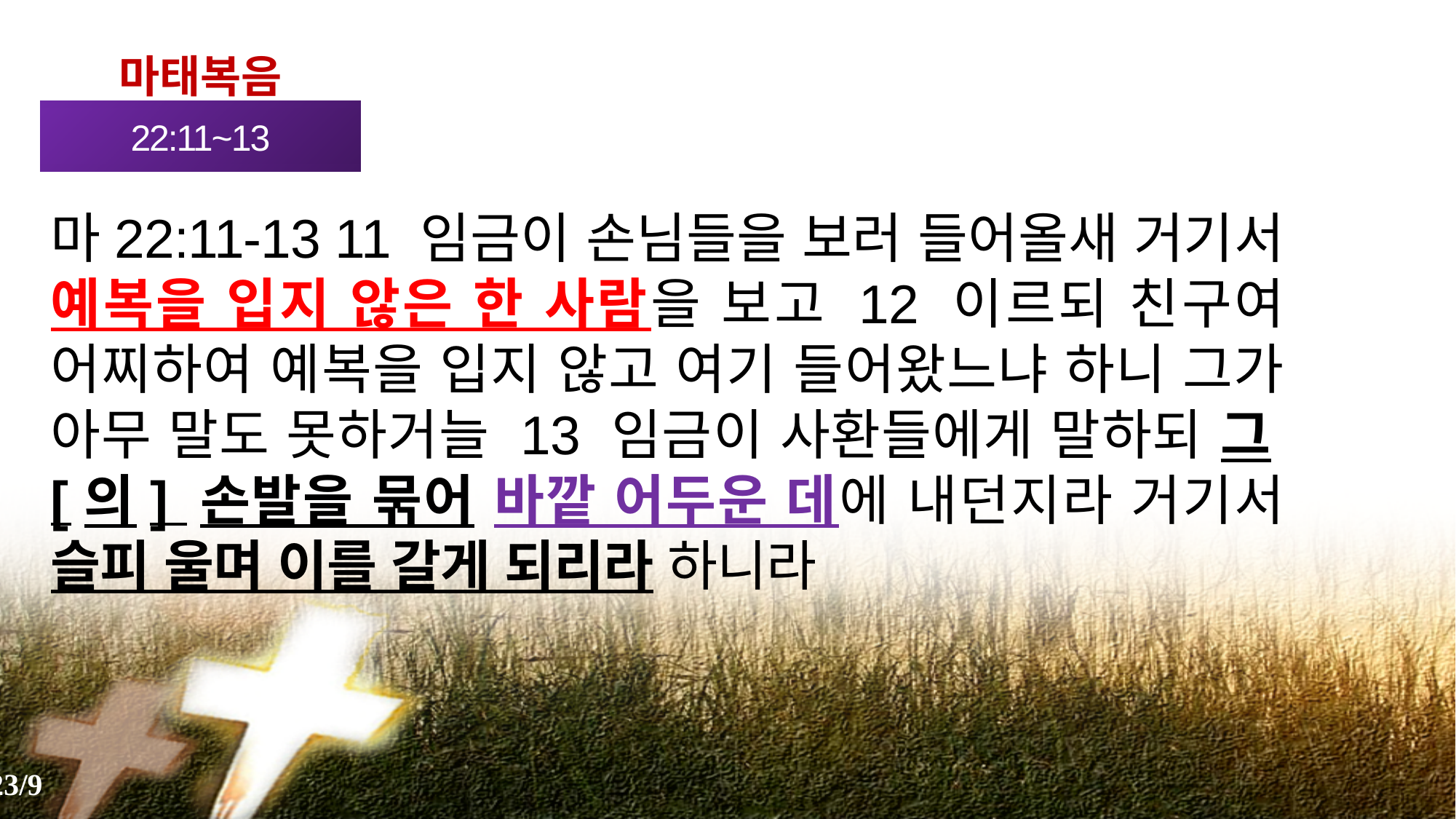

마태복음

22:11~13
마22:11-13 11 임금이 손님들을 보러 들어올새 거기서 예복을 입지 않은 한 사람을 보고 12 이르되 친구여 어찌하여 예복을 입지 않고 여기 들어왔느냐 하니 그가 아무 말도 못하거늘 13 임금이 사환들에게 말하되 그[의] 손발을 묶어 바깥 어두운 데에 내던지라 거기서 슬피 울며 이를 갈게 되리라 하니라